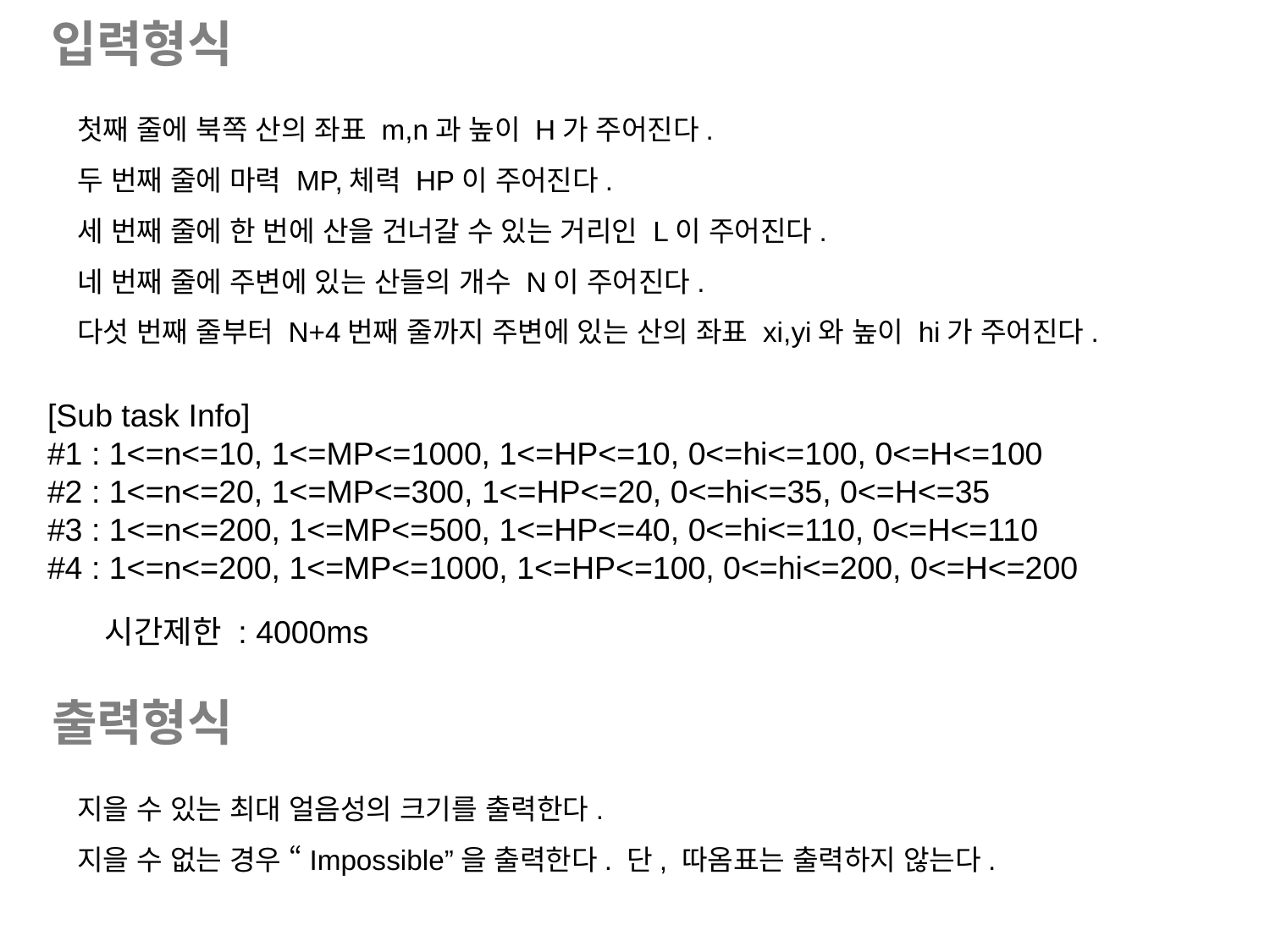

입력형식
첫째 줄에 북쪽 산의 좌표 m,n과 높이 H가 주어진다.
두 번째 줄에 마력 MP,체력 HP이 주어진다.
세 번째 줄에 한 번에 산을 건너갈 수 있는 거리인 L이 주어진다.
네 번째 줄에 주변에 있는 산들의 개수 N이 주어진다.
다섯 번째 줄부터 N+4번째 줄까지 주변에 있는 산의 좌표 xi,yi와 높이 hi가 주어진다.
[Sub task Info]
#1 : 1<=n<=10, 1<=MP<=1000, 1<=HP<=10, 0<=hi<=100, 0<=H<=100
#2 : 1<=n<=20, 1<=MP<=300, 1<=HP<=20, 0<=hi<=35, 0<=H<=35
#3 : 1<=n<=200, 1<=MP<=500, 1<=HP<=40, 0<=hi<=110, 0<=H<=110
#4 : 1<=n<=200, 1<=MP<=1000, 1<=HP<=100, 0<=hi<=200, 0<=H<=200
시간제한 : 4000ms
출력형식
지을 수 있는 최대 얼음성의 크기를 출력한다.
지을 수 없는 경우 “Impossible”을 출력한다. 단, 따옴표는 출력하지 않는다.